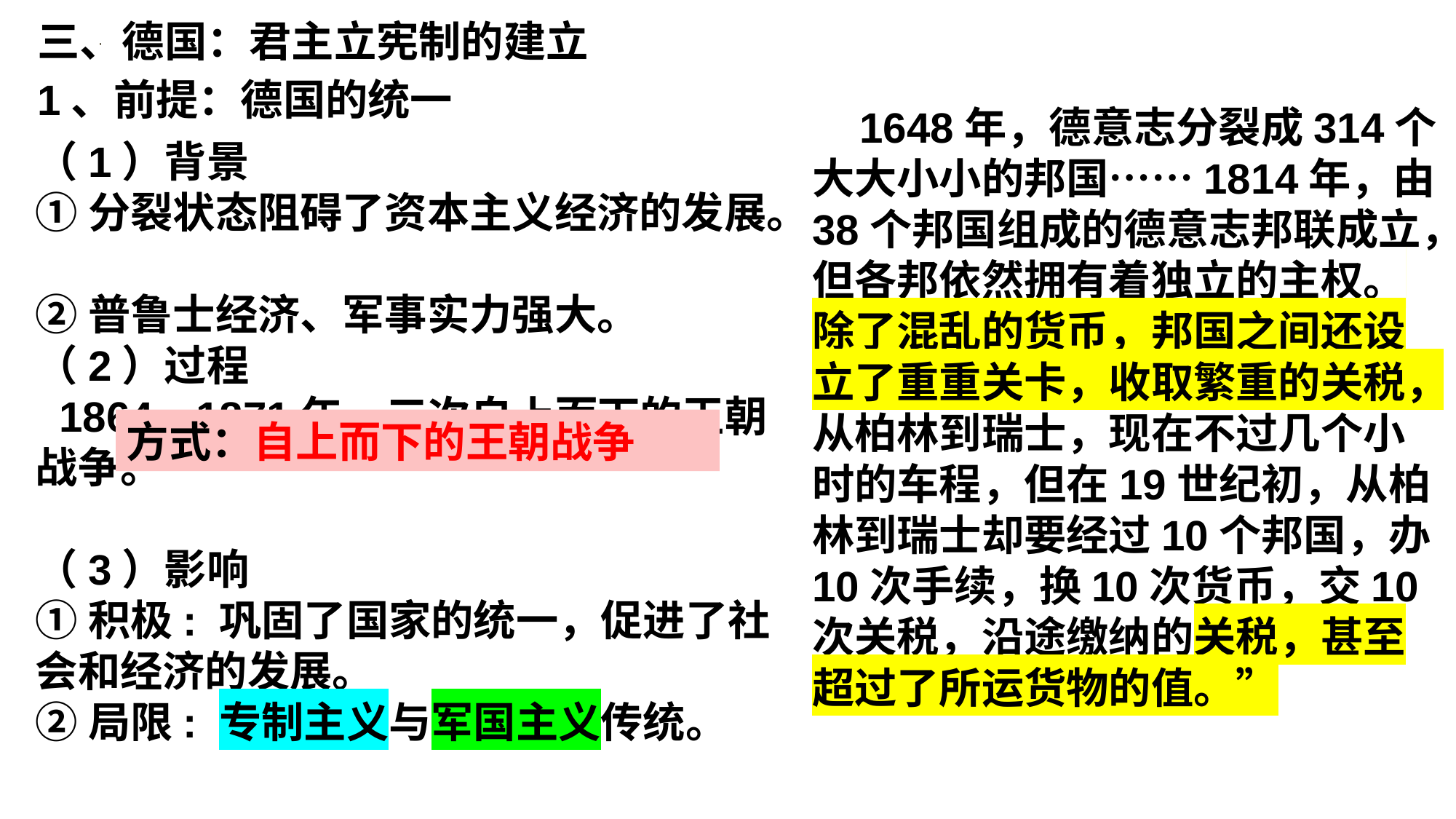

三、德国：君主立宪制的建立
1、前提：德国的统一
    1648年，德意志分裂成314个大大小小的邦国……1814年，由38个邦国组成的德意志邦联成立，但各邦依然拥有着独立的主权。 除了混乱的货币，邦国之间还设立了重重关卡，收取繁重的关税，从柏林到瑞士，现在不过几个小时的车程，但在19世纪初，从柏林到瑞士却要经过10个邦国，办10次手续，换10次货币，交10次关税，沿途缴纳的关税，甚至超过了所运货物的值。”
（1）背景
①分裂状态阻碍了资本主义经济的发展。
②普鲁士经济、军事实力强大。
（2）过程
  1864—1871年，三次自上而下的王朝战争。

（3）影响
①积极: 巩固了国家的统一，促进了社会和经济的发展。
②局限: 专制主义与军国主义传统。
方式：自上而下的王朝战争